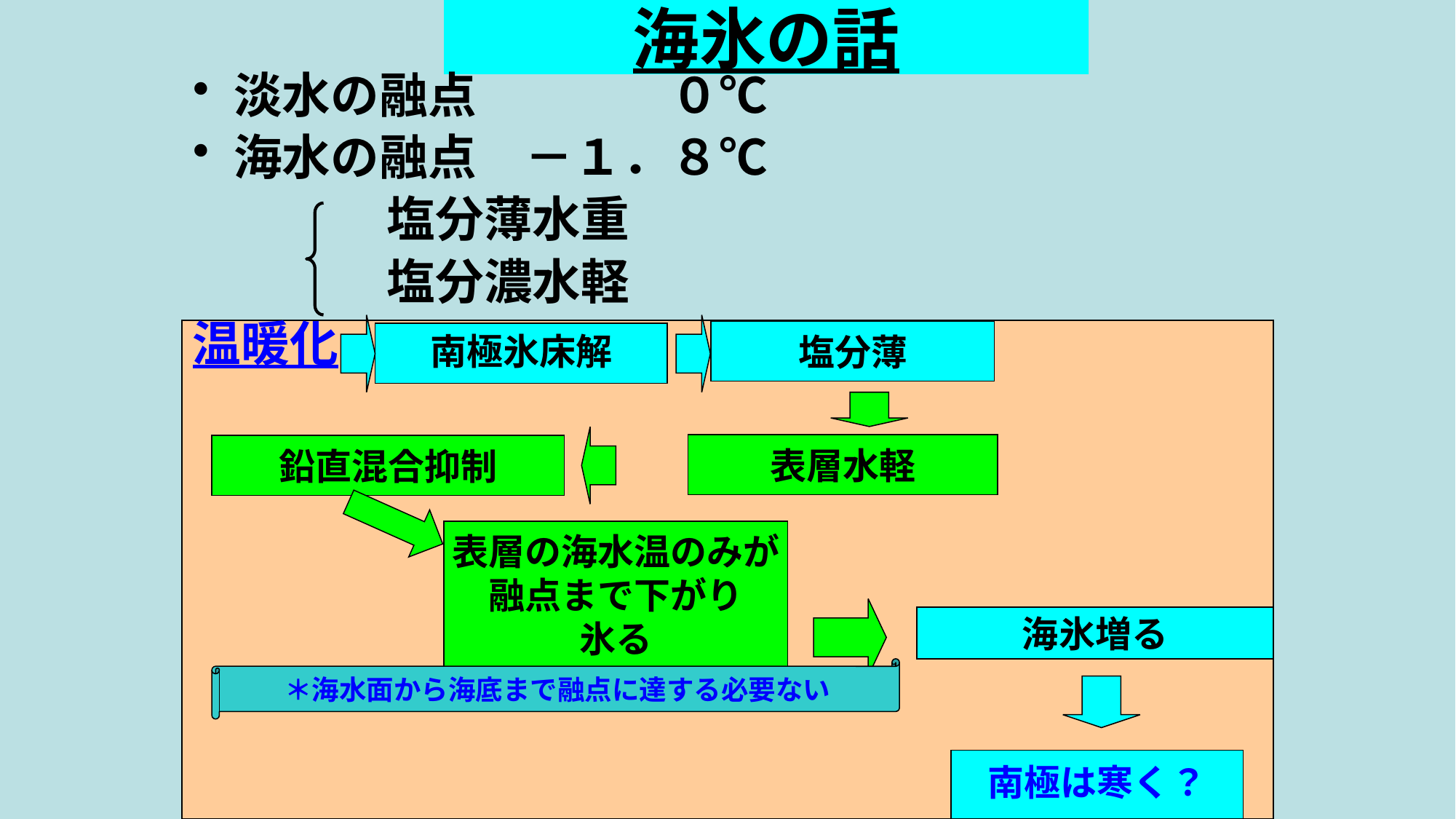

# 海氷の話
淡水の融点　　　　０℃
海水の融点　－１．８℃
　　　　塩分薄水重
　　　　塩分濃水軽
温暖化

塩分薄
南極氷床解

表層水軽
鉛直混合抑制

表層の海水温のみが
融点まで下がり
氷る

海氷増る
＊海水面から海底まで融点に達する必要ない

南極は寒く？